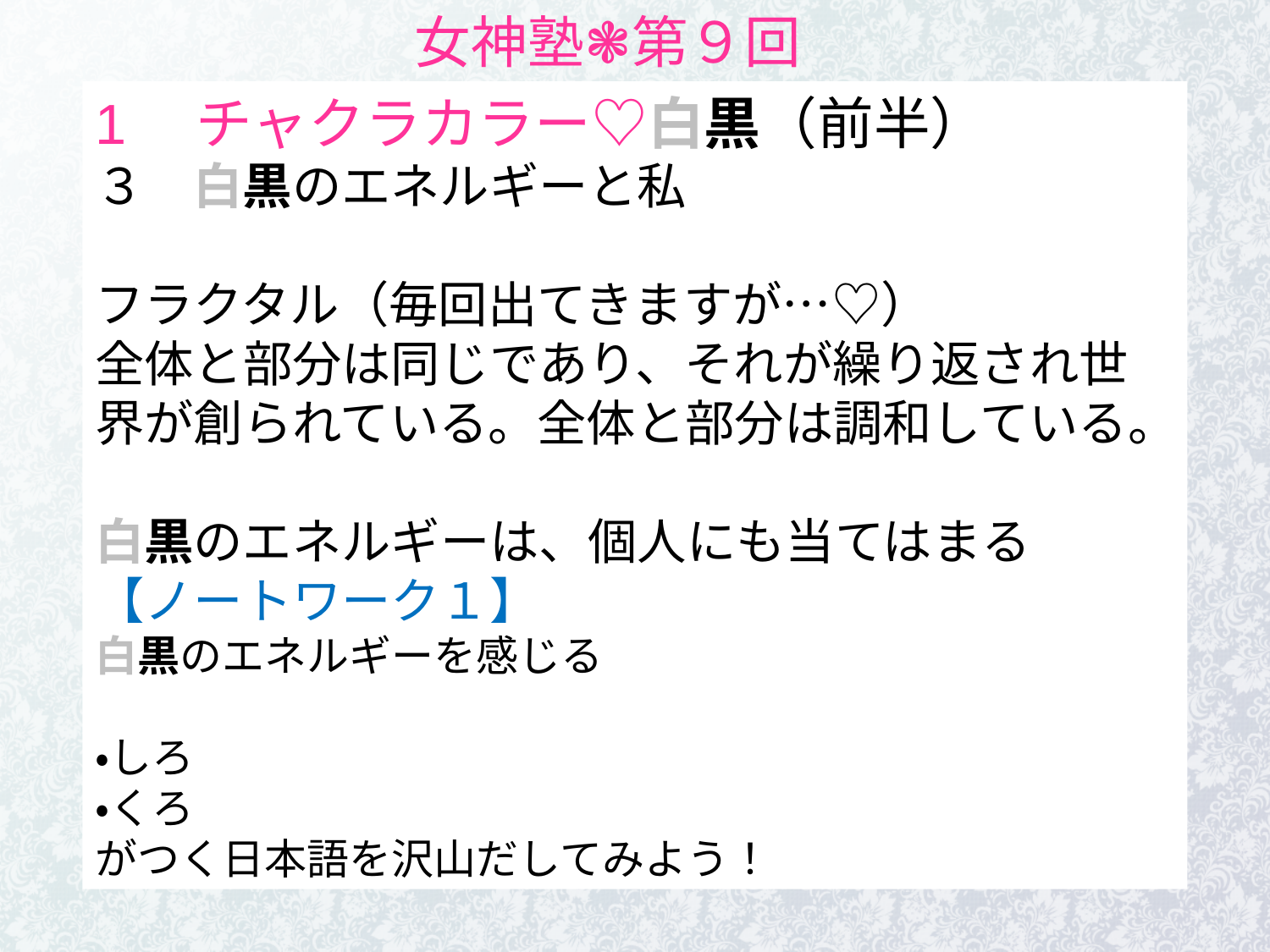

女神塾❃第９回
1　チャクラカラー♡白黒（前半）
３　白黒のエネルギーと私

フラクタル（毎回出てきますが…♡）
全体と部分は同じであり、それが繰り返され世界が創られている。全体と部分は調和している。

白黒のエネルギーは、個人にも当てはまる
【ノートワーク１】
白黒のエネルギーを感じる

・しろ
・くろ
がつく日本語を沢山だしてみよう！